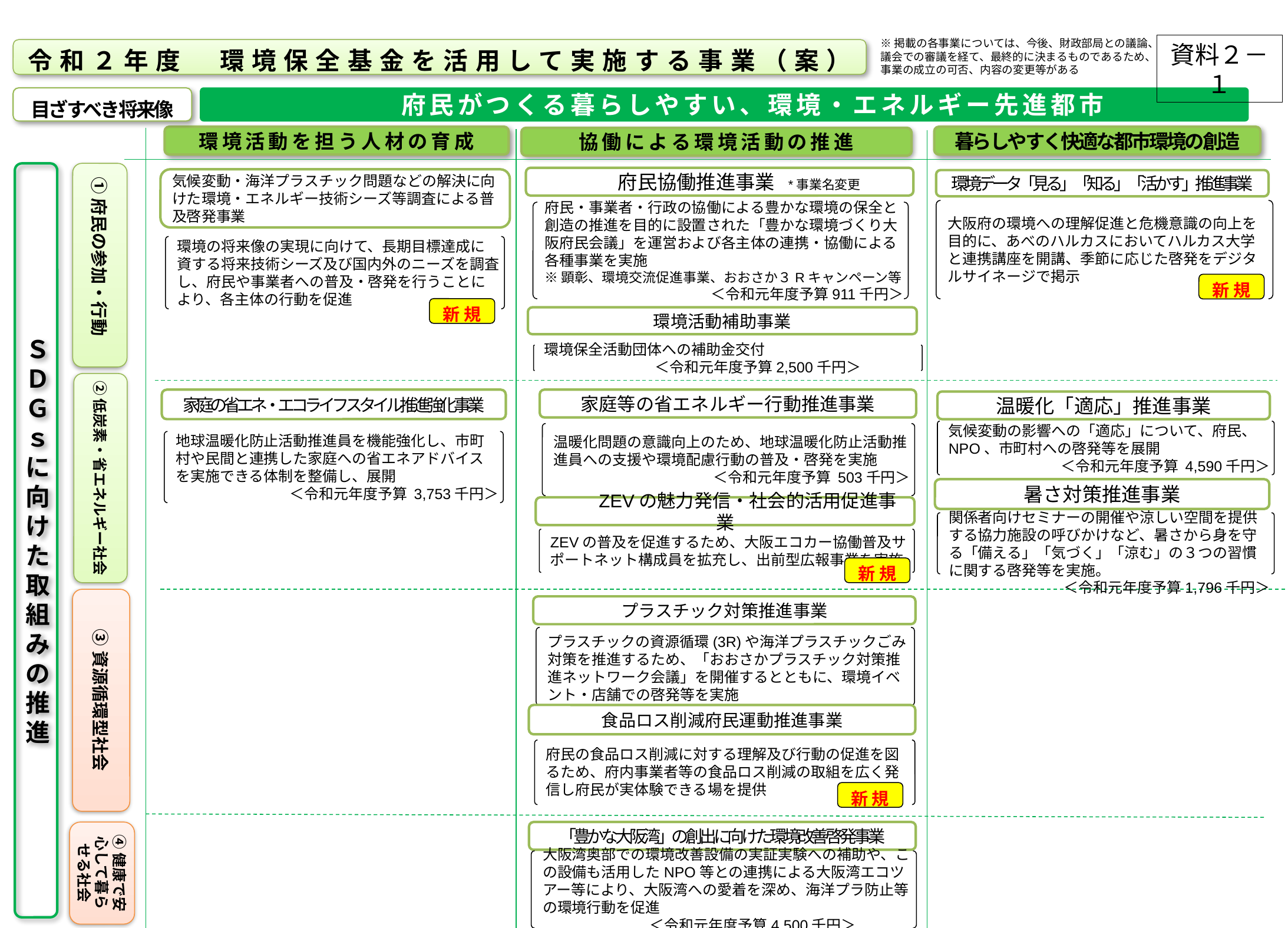

※掲載の各事業については、今後、財政部局との議論、議会での審議を経て、最終的に決まるものであるため、事業の成立の可否、内容の変更等がある
資料２－１
令和２年度　環境保全基金を活用して実施する事業（案）
目ざすべき将来像
　　府民がつくる暮らしやすい、環境・エネルギー先進都市
環境活動を担う人材の育成
暮らしやすく快適な都市環境の創造
協働による環境活動の推進
ＳＤＧｓに向けた取組みの推進
①府民の参加・行動
　　府民協働推進事業  *事業名変更
気候変動・海洋プラスチック問題などの解決に向けた環境・エネルギー技術シーズ等調査による普及啓発事業
環境データ「見る」「知る」「活かす」推進事業
大阪府の環境への理解促進と危機意識の向上を目的に、あべのハルカスにおいてハルカス大学と連携講座を開講、季節に応じた啓発をデジタルサイネージで掲示
府民・事業者・行政の協働による豊かな環境の保全と創造の推進を目的に設置された「豊かな環境づくり大阪府民会議」を運営および各主体の連携・協働による各種事業を実施
※顕彰、環境交流促進事業、おおさか３Rキャンペーン等
＜令和元年度予算911千円＞
環境の将来像の実現に向けて、長期目標達成に資する将来技術シーズ及び国内外のニーズを調査し、府民や事業者への普及・啓発を行うことにより、各主体の行動を促進
新規
新規
環境活動補助事業
環境保全活動団体への補助金交付
                                 ＜令和元年度予算2,500千円＞
②低炭素・省エネルギー社会
家庭等の省エネルギー行動推進事業
家庭の省エネ・エコライフスタイル推進強化事業
温暖化「適応」推進事業
気候変動の影響への「適応」について、府民、NPO、市町村への啓発等を展開
＜令和元年度予算 4,590千円＞
温暖化問題の意識向上のため、地球温暖化防止活動推進員への支援や環境配慮行動の普及・啓発を実施
＜令和元年度予算 503千円＞
地球温暖化防止活動推進員を機能強化し、市町村や民間と連携した家庭への省エネアドバイスを実施できる体制を整備し、展開
＜令和元年度予算 3,753千円＞
暑さ対策推進事業
　　 ZEVの魅力発信・社会的活用促進事業

関係者向けセミナーの開催や涼しい空間を提供する協力施設の呼びかけなど、暑さから身を守る「備える」「気づく」「涼む」の３つの習慣に関する啓発等を実施。
 ＜令和元年度予算1,796千円＞
ZEVの普及を促進するため、大阪エコカー協働普及サポートネット構成員を拡充し、出前型広報事業を実施
新規

③資源循環型社会
プラスチック対策推進事業
プラスチックの資源循環(3R)や海洋プラスチックごみ対策を推進するため、「おおさかプラスチック対策推進ネットワーク会議」を開催するとともに、環境イベント・店舗での啓発等を実施
＜令和元年度予算 2,951千円＞
食品ロス削減府民運動推進事業
府民の食品ロス削減に対する理解及び行動の促進を図るため、府内事業者等の食品ロス削減の取組を広く発信し府民が実体験できる場を提供

新規
④健康で安心して暮らせる社会
「豊かな大阪湾」の創出に向けた環境改善啓発事業
大阪湾奥部での環境改善設備の実証実験への補助や、この設備も活用したNPO等との連携による大阪湾エコツアー等により、大阪湾への愛着を深め、海洋プラ防止等の環境行動を促進
                                ＜令和元年度予算4,500千円＞